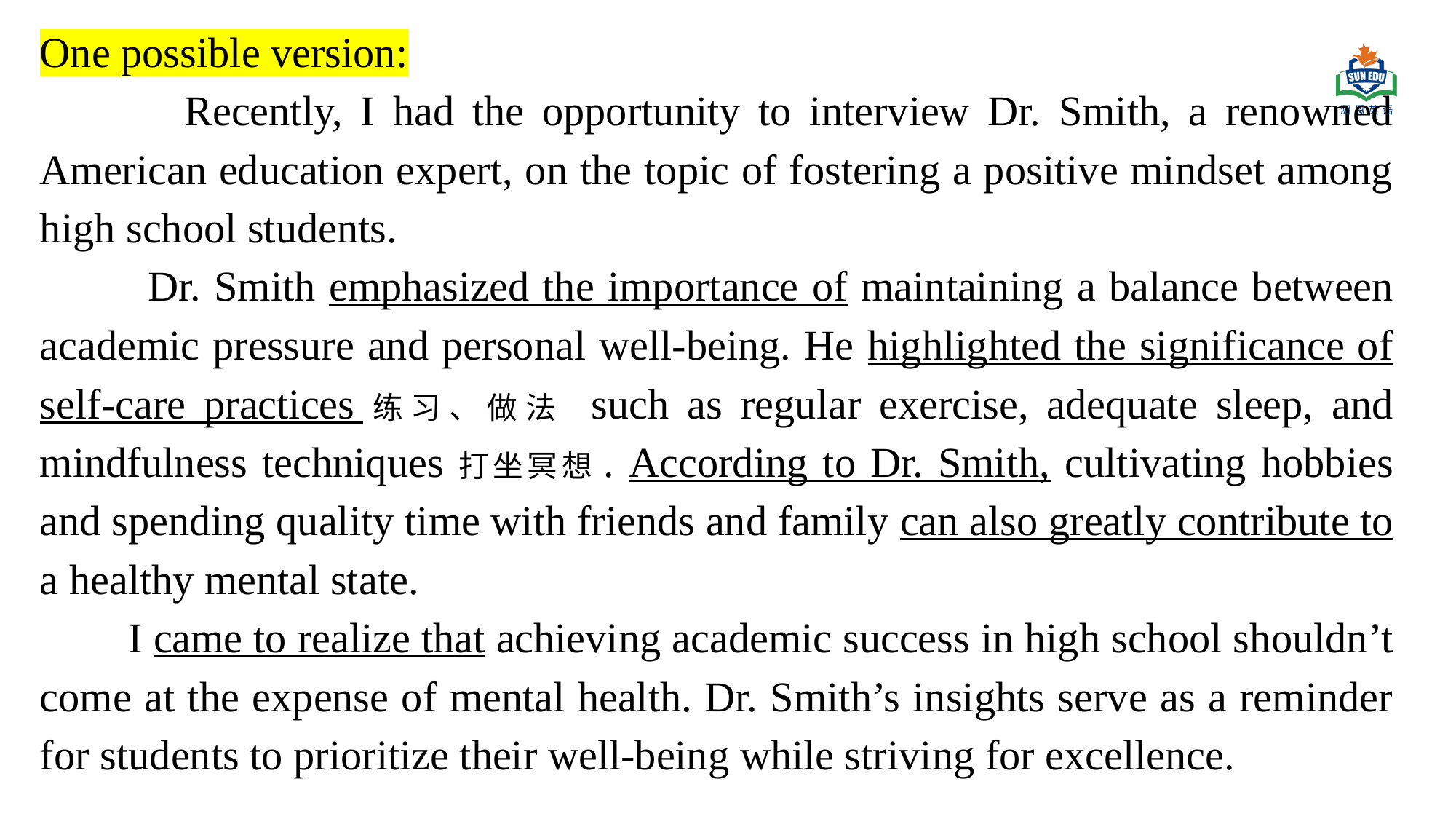

One possible version:
        Recently, I had the opportunity to interview Dr. Smith, a renowned American education expert, on the topic of fostering a positive mindset among high school students.
        Dr. Smith emphasized the importance of maintaining a balance between academic pressure and personal well-being. He highlighted the significance of self-care practices练习、做法 such as regular exercise, adequate sleep, and mindfulness techniques打坐冥想. According to Dr. Smith, cultivating hobbies and spending quality time with friends and family can also greatly contribute to a healthy mental state.
        I came to realize that achieving academic success in high school shouldn’t come at the expense of mental health. Dr. Smith’s insights serve as a reminder for students to prioritize their well-being while striving for excellence.